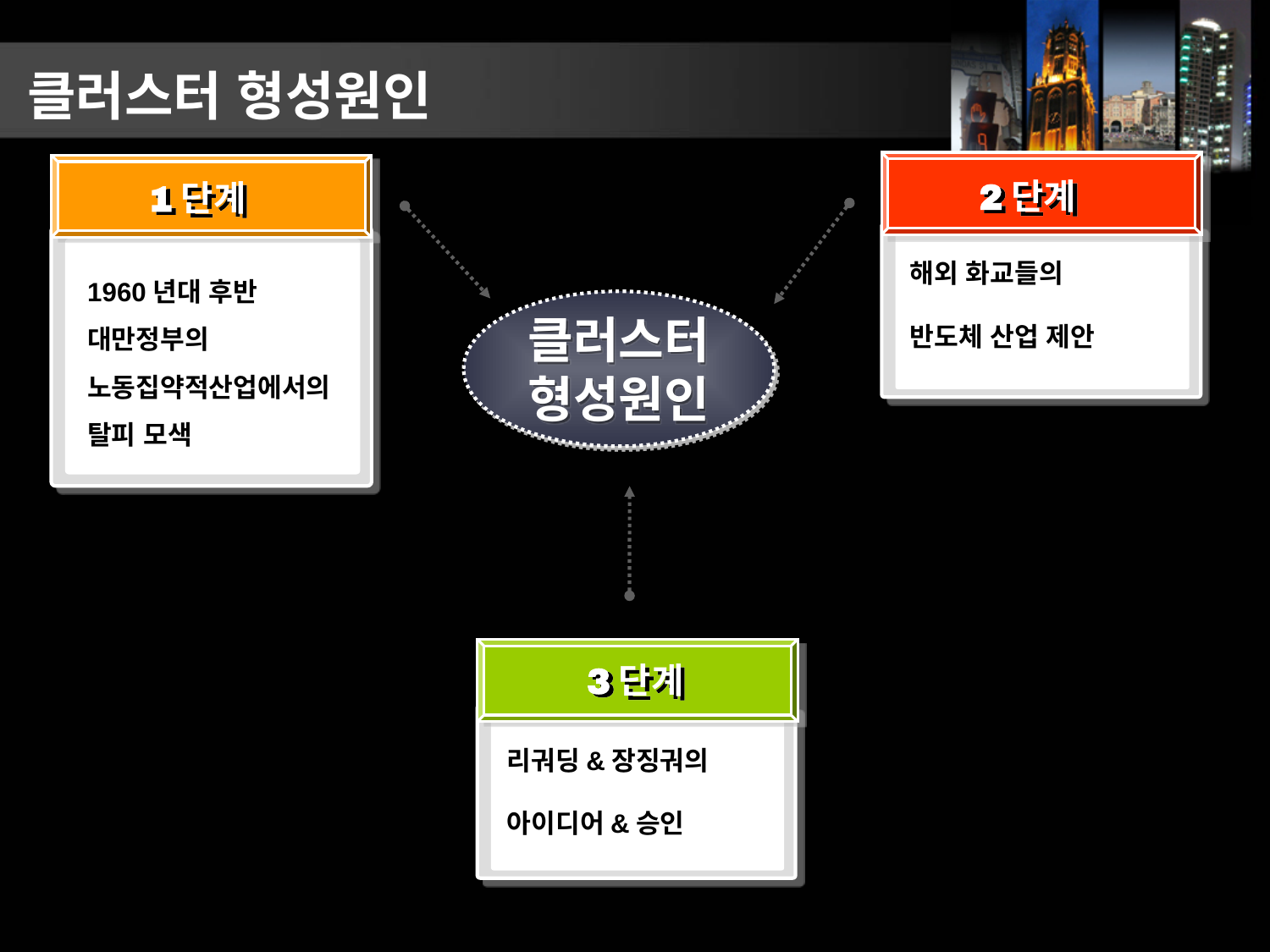

클러스터 형성원인

2단계
1단계

해외 화교들의

반도체 산업 제안
1960년대 후반
대만정부의
노동집약적산업에서의
탈피 모색

클러스터
형성원인

3단계

리궈딩&장징궈의

아이디어&승인